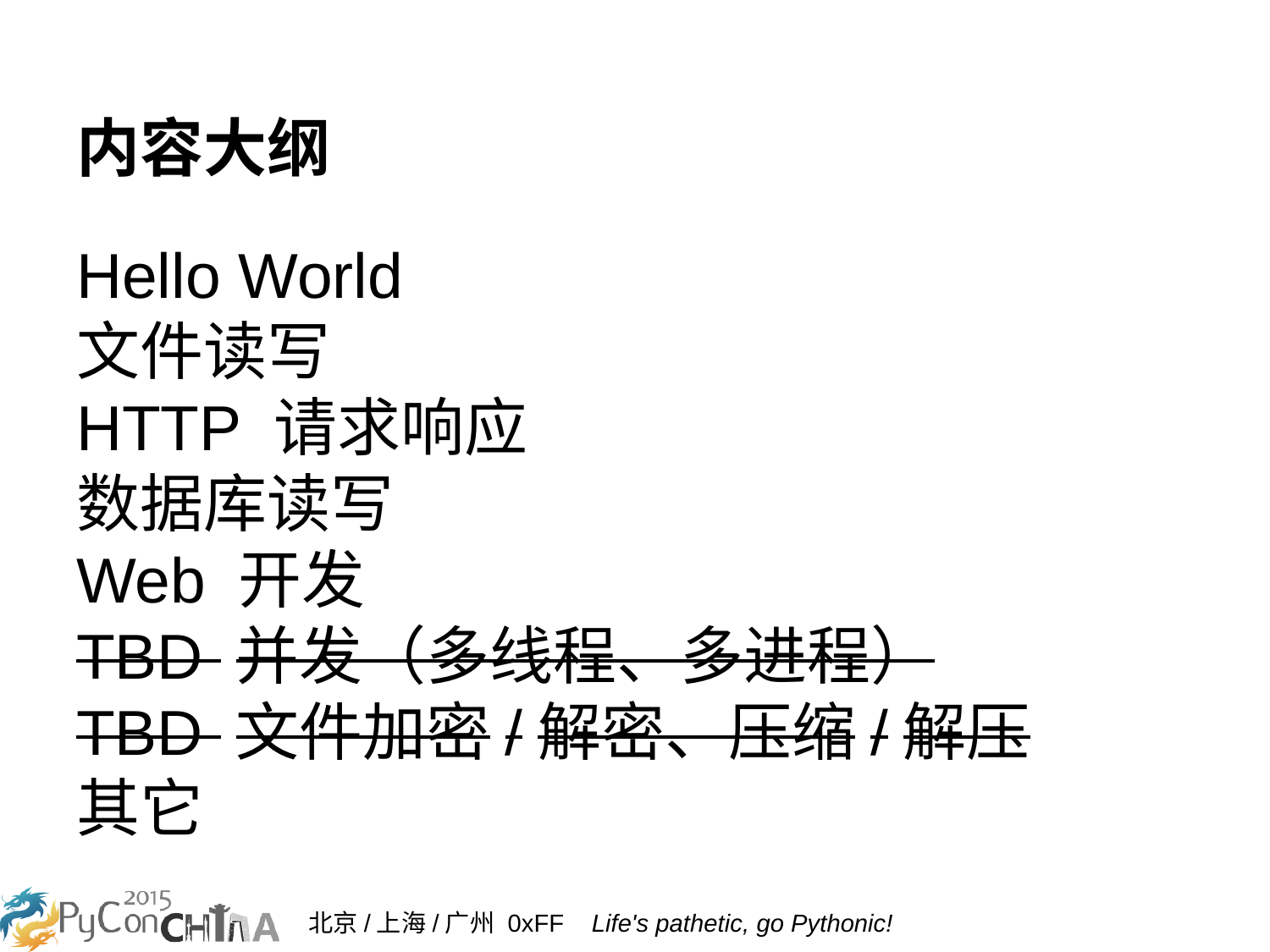

# 内容大纲
Hello World
文件读写
HTTP 请求响应
数据库读写
Web 开发
TBD 并发（多线程、多进程）
TBD 文件加密/解密、压缩/解压
其它